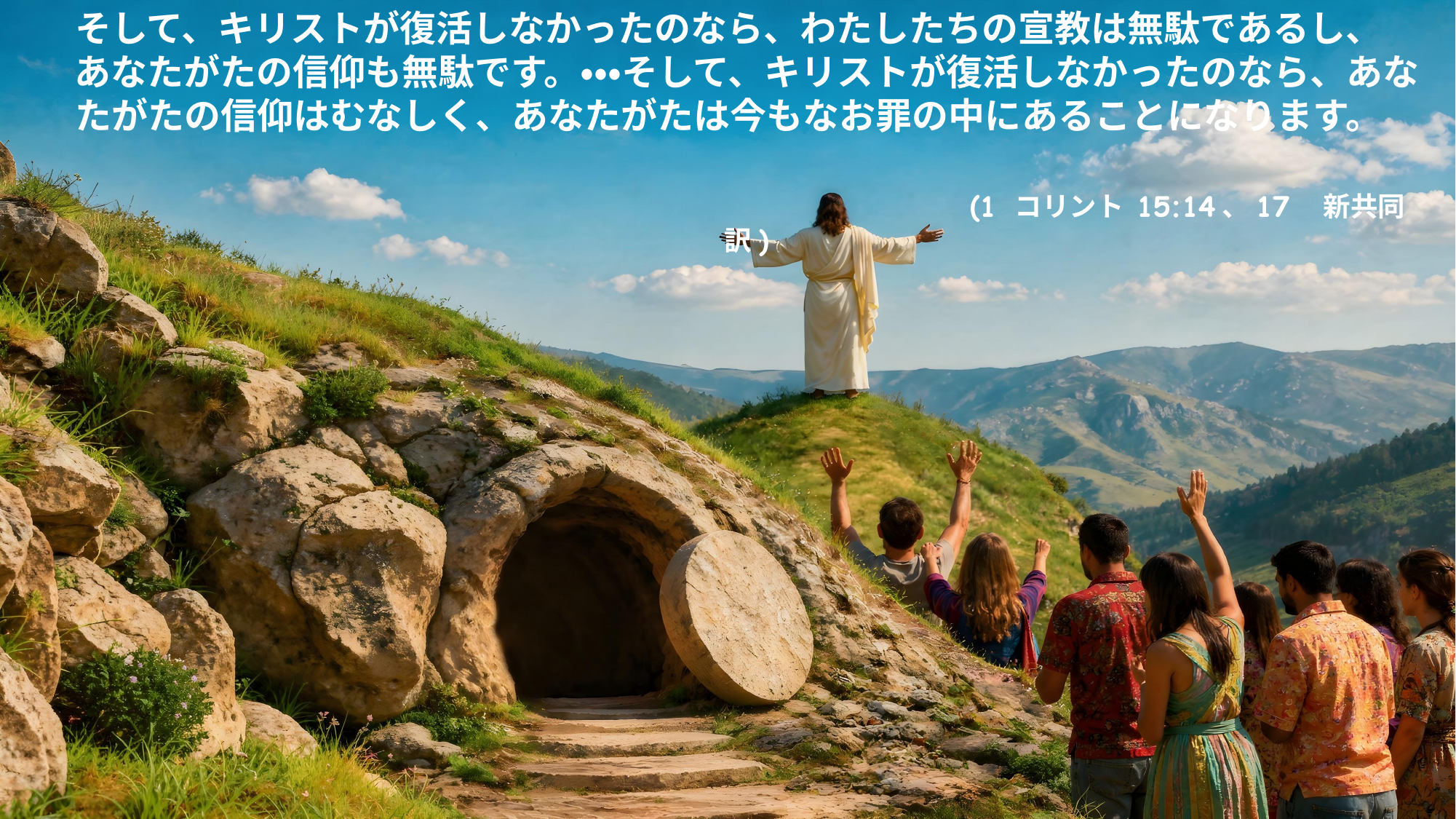

そして、キリストが復活しなかったのなら、わたしたちの宣教は無駄であるし、　あなたがたの信仰も無駄です。・・・そして、キリストが復活しなかったのなら、あなたがたの信仰はむなしく、あなたがたは今もなお罪の中にあることになります。
　　　　　　　　　　　　　　　　　　　　　　　　(1 コリント 15:14、17　新共同訳)